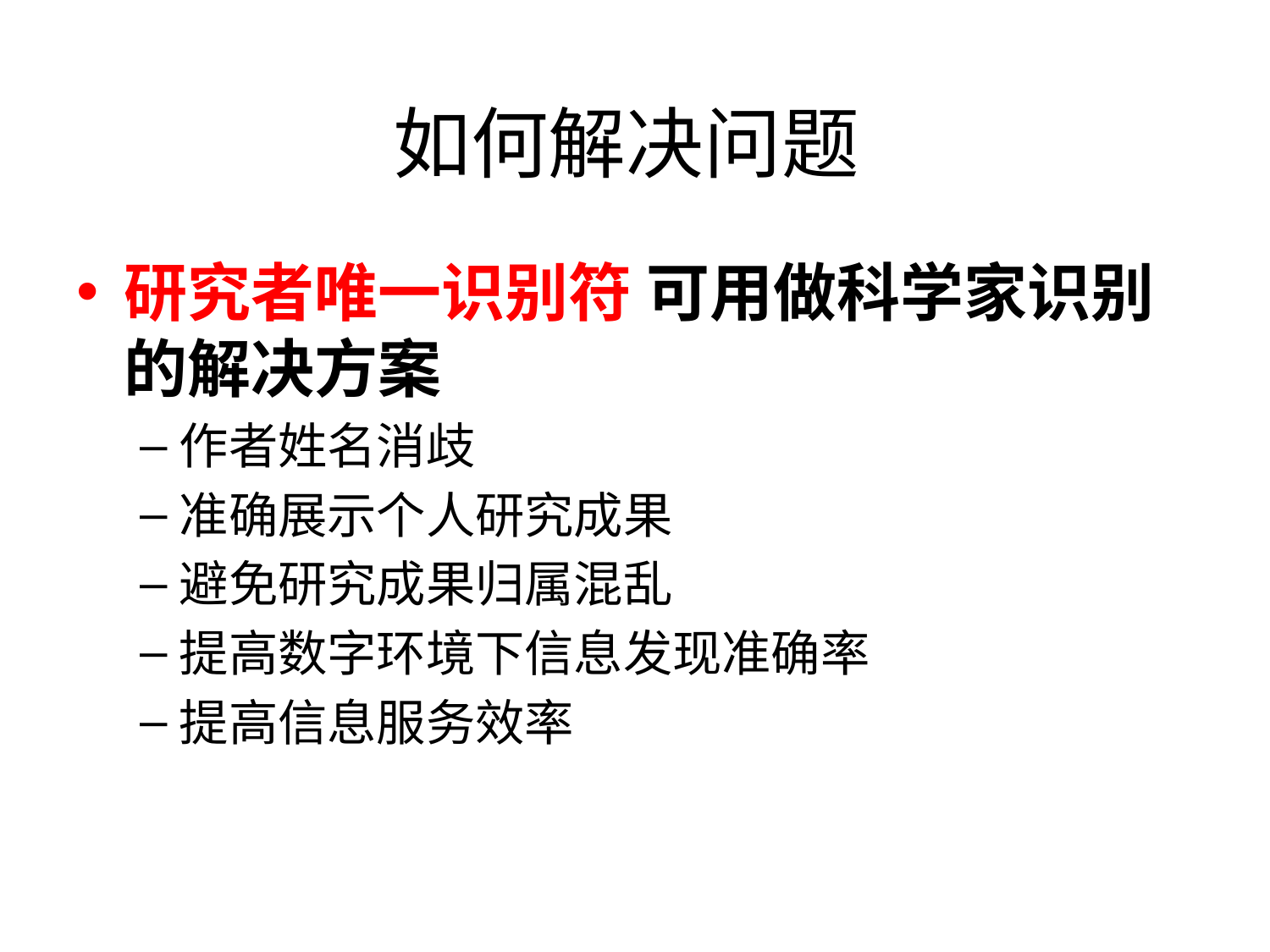

# 如何解决问题
研究者唯一识别符 可用做科学家识别的解决方案
作者姓名消歧
准确展示个人研究成果
避免研究成果归属混乱
提高数字环境下信息发现准确率
提高信息服务效率